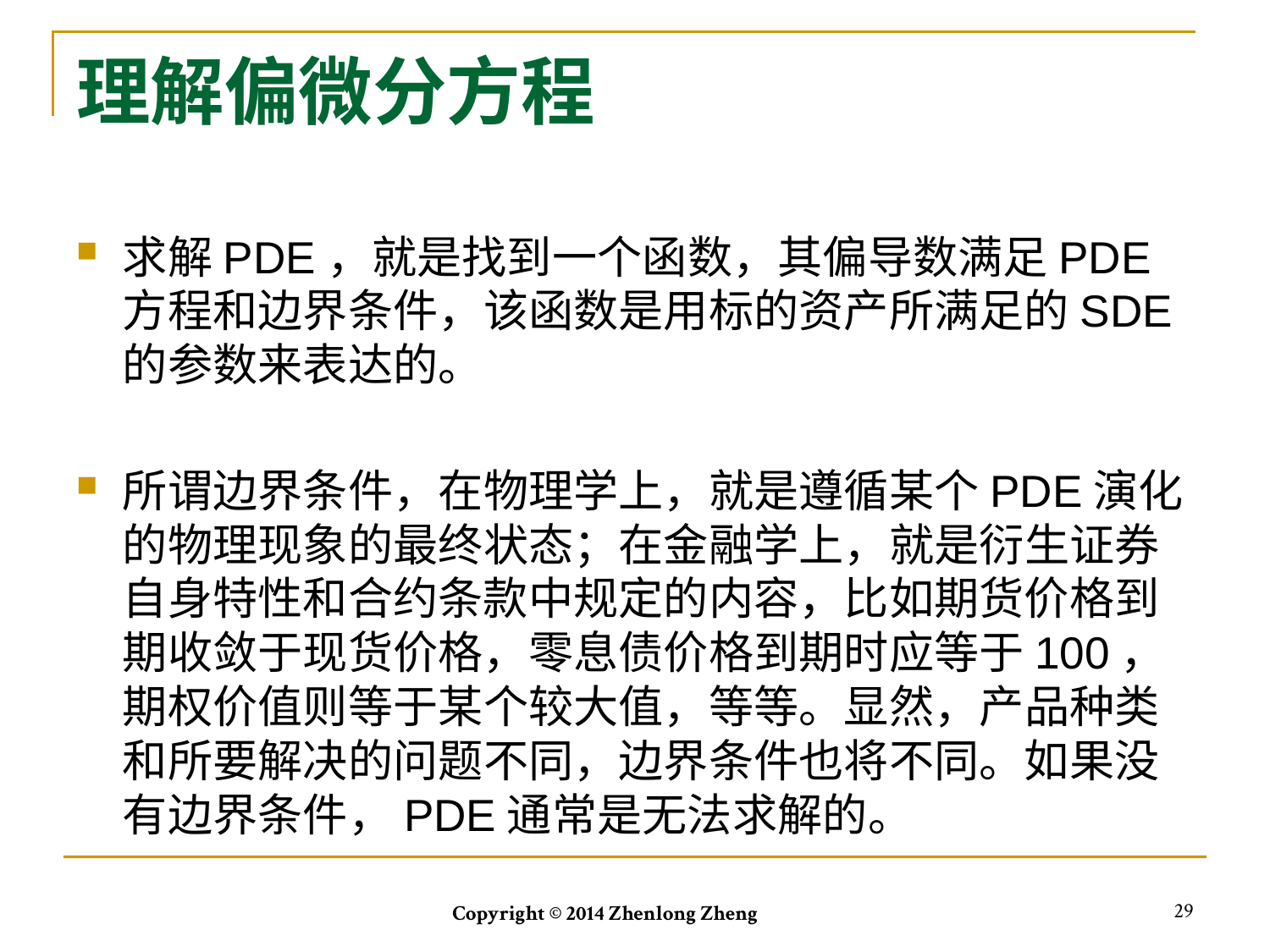

# 理解偏微分方程
求解PDE，就是找到一个函数，其偏导数满足PDE方程和边界条件，该函数是用标的资产所满足的SDE的参数来表达的。

所谓边界条件，在物理学上，就是遵循某个PDE演化的物理现象的最终状态；在金融学上，就是衍生证券自身特性和合约条款中规定的内容，比如期货价格到期收敛于现货价格，零息债价格到期时应等于100，期权价值则等于某个较大值，等等。显然，产品种类和所要解决的问题不同，边界条件也将不同。如果没有边界条件，PDE通常是无法求解的。
29
Copyright © 2014 Zhenlong Zheng